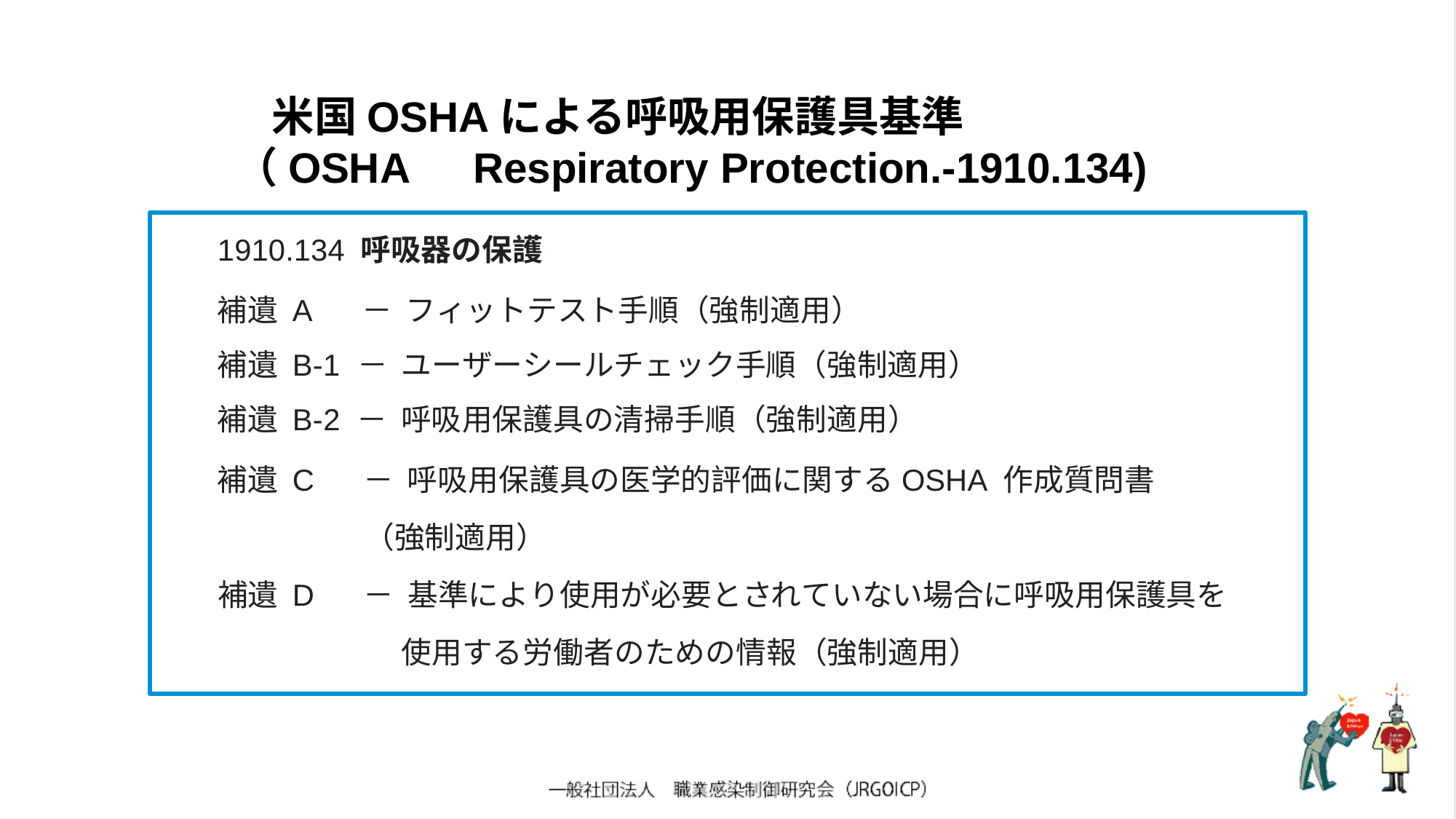

米国OSHAによる呼吸用保護具基準
　（OSHA　Respiratory Protection.-1910.134)
1910.134 呼吸器の保護
補遺 A     －  フィットテスト手順（強制適用）
補遺 B-1 －  ユーザーシールチェック手順（強制適用）
補遺 B-2 －  呼吸用保護具の清掃手順（強制適用）
補遺 C     －  呼吸用保護具の医学的評価に関するOSHA 作成質問書
　　　（強制適用）
補遺 D     －  基準により使用が必要とされていない場合に呼吸用保護具を
　　　　　　使用する労働者のための情報（強制適用）